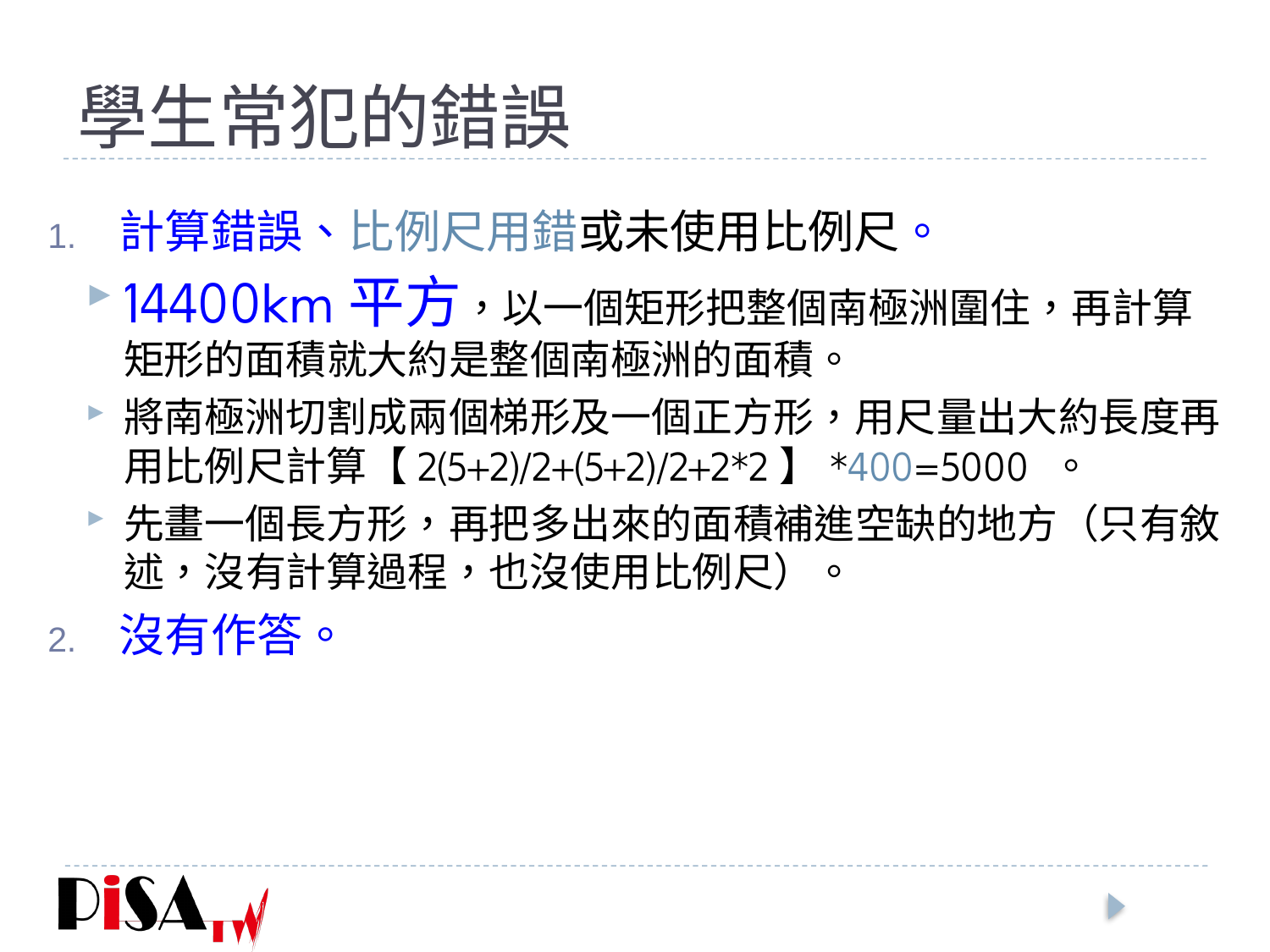

# 學生常犯的錯誤
計算錯誤、比例尺用錯或未使用比例尺。
14400km平方，以一個矩形把整個南極洲圍住，再計算矩形的面積就大約是整個南極洲的面積。
將南極洲切割成兩個梯形及一個正方形，用尺量出大約長度再用比例尺計算【2(5+2)/2+(5+2)/2+2*2】*400=5000 。
先畫一個長方形，再把多出來的面積補進空缺的地方（只有敘述，沒有計算過程，也沒使用比例尺）。
沒有作答。